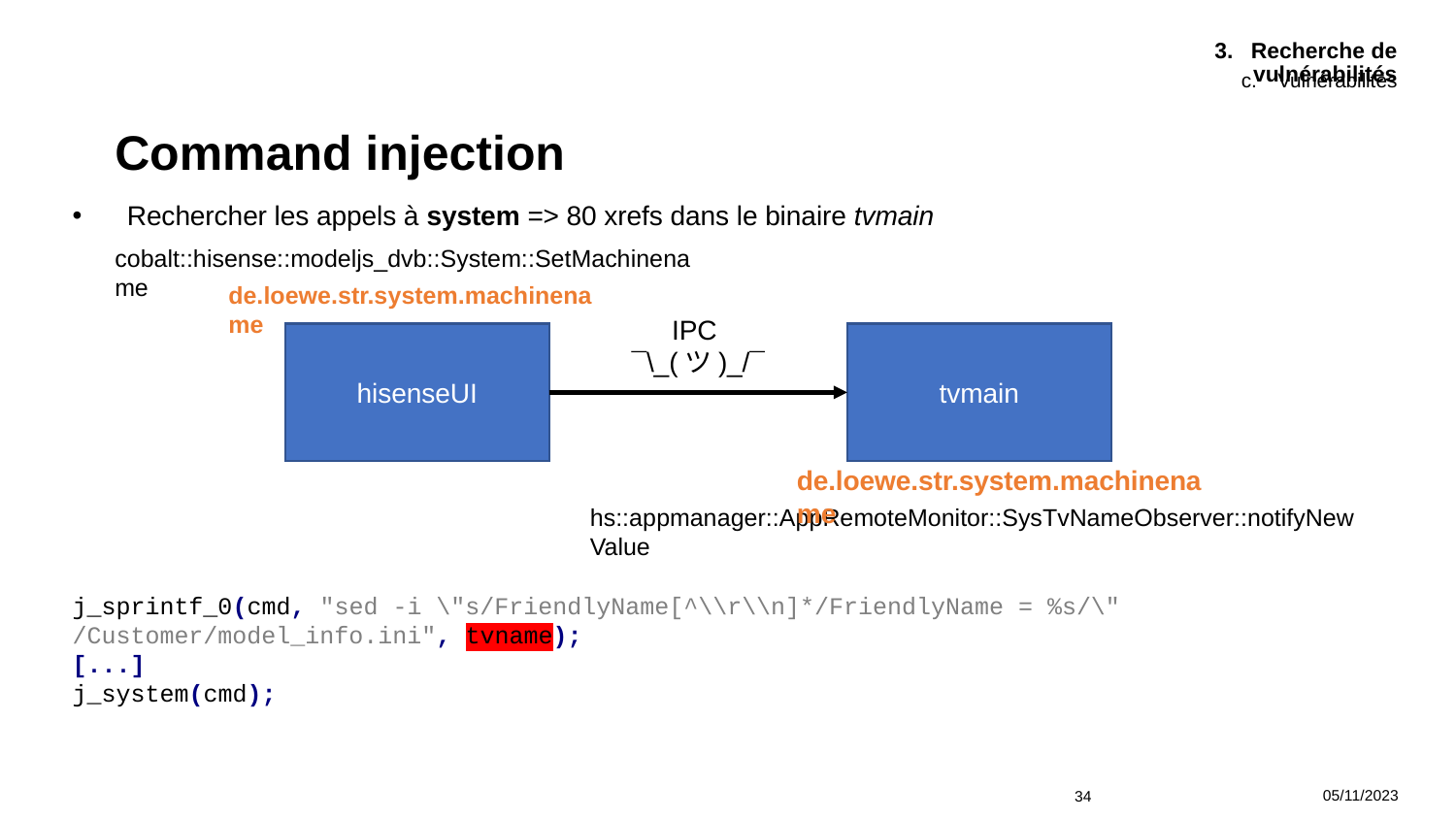

Recherche de vulnérabilités
Vulnérabilités
# Command injection
Rechercher les appels à system => 80 xrefs dans le binaire tvmain
cobalt::hisense::modeljs_dvb::System::SetMachinename
de.loewe.str.system.machinename
IPC
¯\_(ツ)_/¯
hisenseUI
tvmain
de.loewe.str.system.machinename
hs::appmanager::AppRemoteMonitor::SysTvNameObserver::notifyNewValue
j_sprintf_0(cmd, "sed -i \"s/FriendlyName[^\\r\\n]*/FriendlyName = %s/\" /Customer/model_info.ini", tvname);
[...]
j_system(cmd);
05/11/2023
34